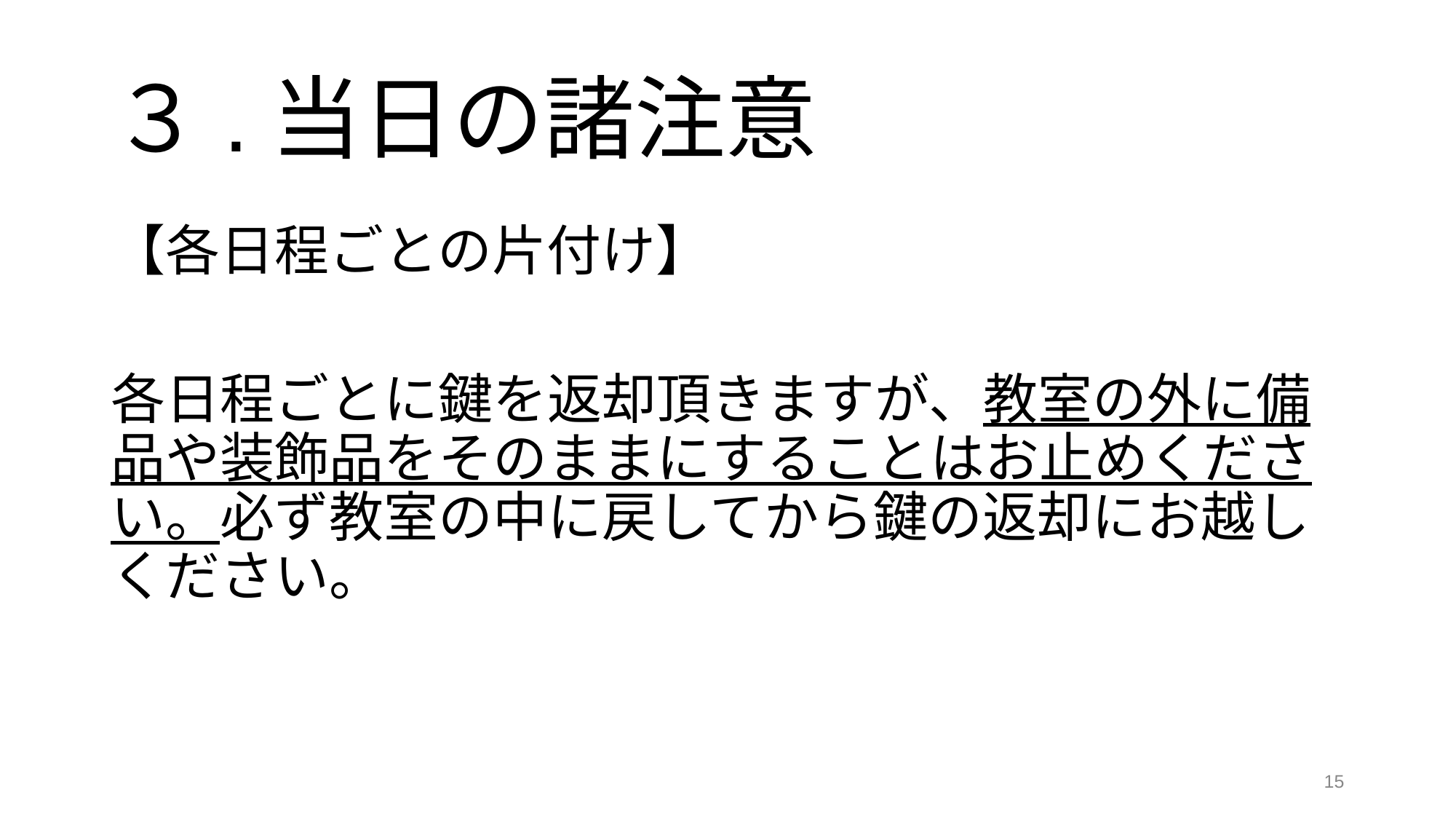

# ３.当日の諸注意
【各日程ごとの片付け】

各日程ごとに鍵を返却頂きますが、教室の外に備品や装飾品をそのままにすることはお止めください。必ず教室の中に戻してから鍵の返却にお越しください。
15